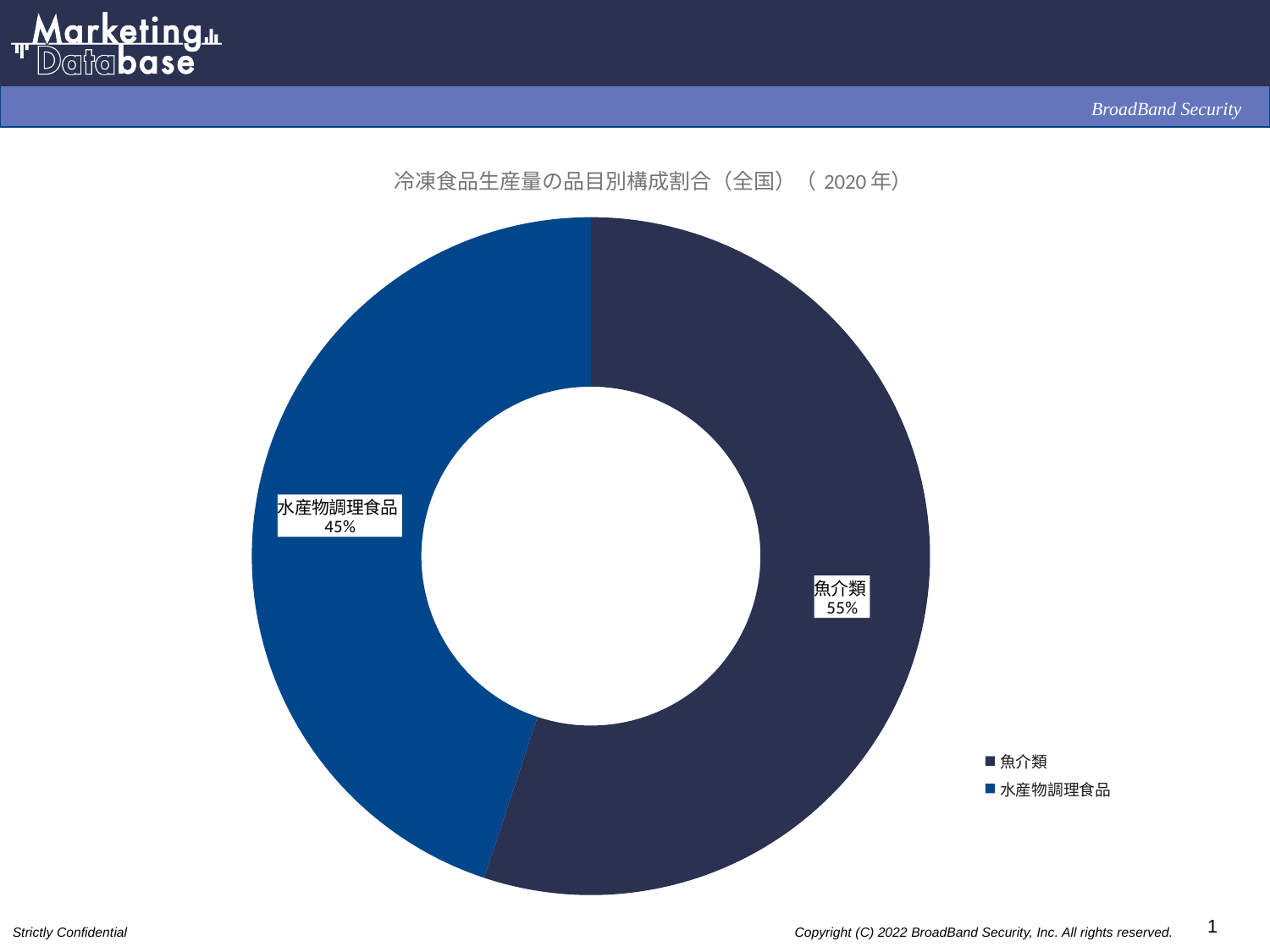

### Chart: 冷凍食品生産量の品目別構成割合（全国）（2020年）

| Category |  |
|---|---|
| 魚介類  | 55.1 |
| 水産物調理食品  | 44.9 |